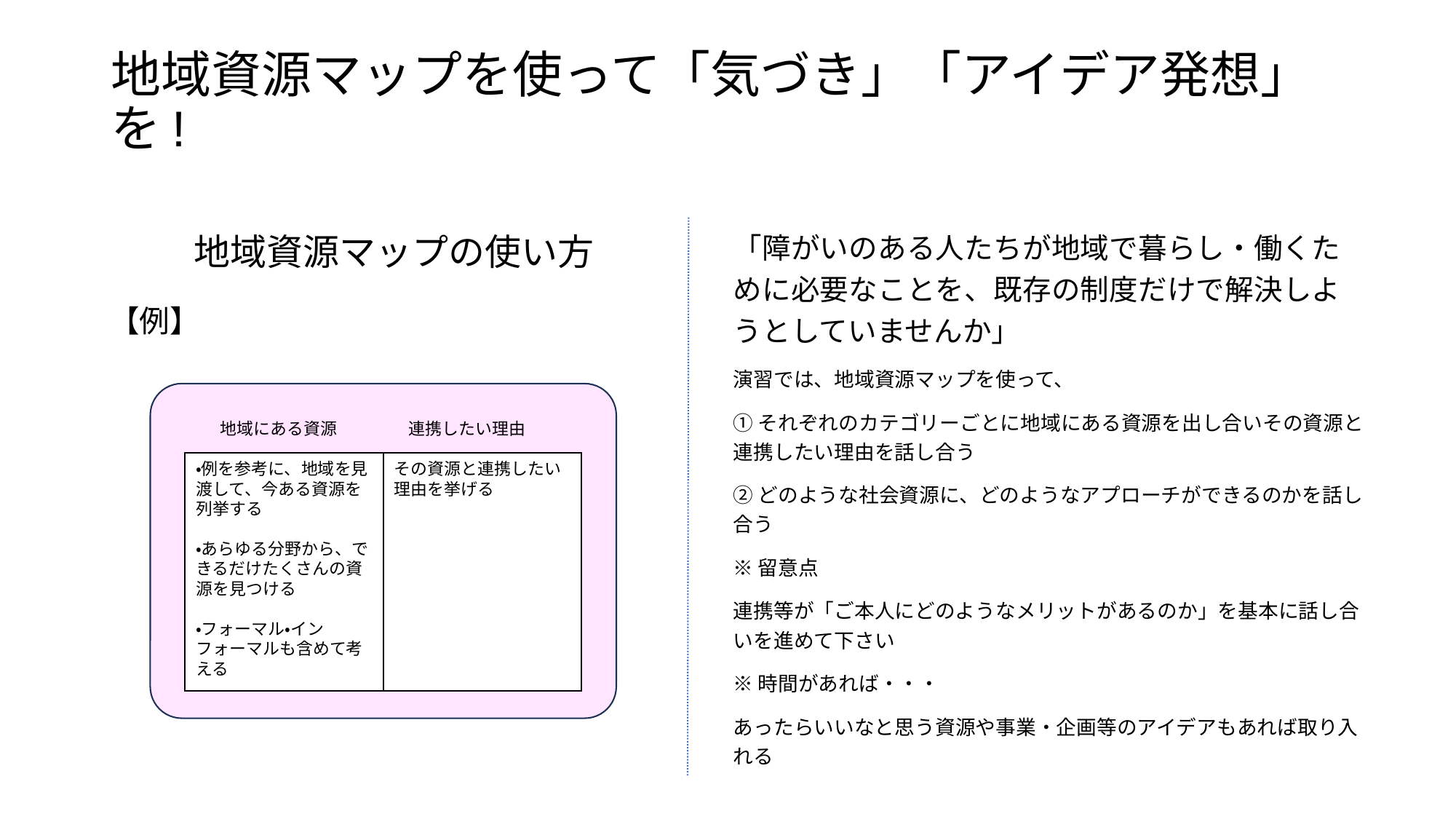

# 地域資源マップを使って「気づき」「アイデア発想」を!
「障がいのある人たちが地域で暮らし・働くために必要なことを、既存の制度だけで解決しようとしていませんか」
演習では、地域資源マップを使って、
①それぞれのカテゴリーごとに地域にある資源を出し合いその資源と連携したい理由を話し合う
②どのような社会資源に、どのようなアプローチができるのかを話し合う
※留意点
連携等が「ご本人にどのようなメリットがあるのか」を基本に話し合いを進めて下さい
※時間があれば・・・
あったらいいなと思う資源や事業・企画等のアイデアもあれば取り入れる

　　地域資源マップの使い方

【例】

　　　地域にある資源　　 　　連携したい理由
・例を参考に、地域を見渡して、今ある資源を列挙する

・あらゆる分野から、できるだけたくさんの資源を見つける

・フォーマル・インフォーマルも含めて考える

その資源と連携したい理由を挙げる